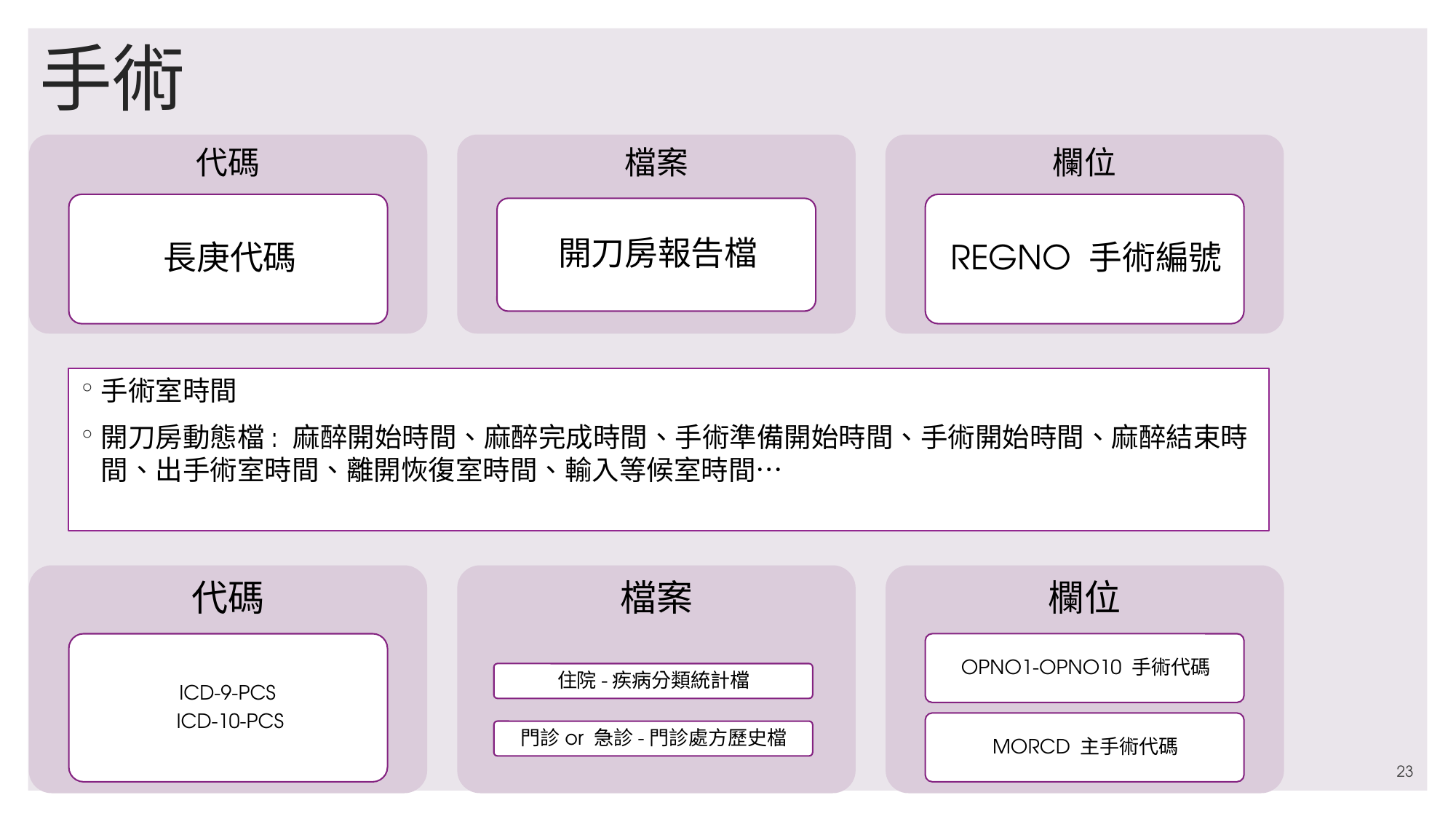

# 手術
代碼
長庚代碼
檔案
開刀房報告檔
欄位
REGNO 手術編號
手術室時間
開刀房動態檔: 麻醉開始時間、麻醉完成時間、手術準備開始時間、手術開始時間、麻醉結束時間、出手術室時間、離開恢復室時間、輸入等候室時間…
代碼
ICD-9-PCS
ICD-10-PCS
檔案
住院-疾病分類統計檔
門診or 急診-門診處方歷史檔
欄位
OPNO1-OPNO10 手術代碼
MORCD 主手術代碼
23